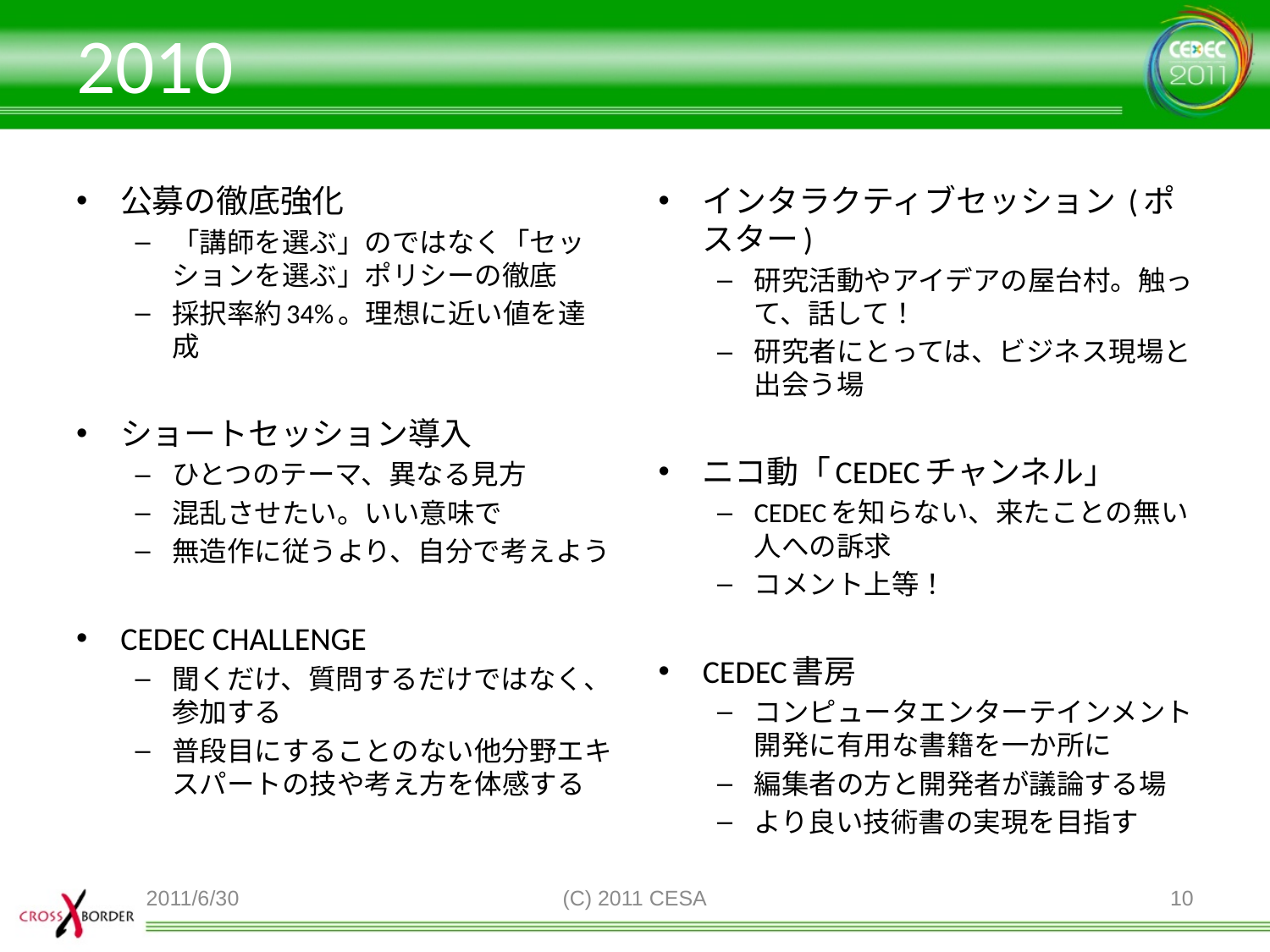

# 2010
公募の徹底強化
「講師を選ぶ」のではなく「セッションを選ぶ」ポリシーの徹底
採択率約34%。理想に近い値を達成

ショートセッション導入
ひとつのテーマ、異なる見方
混乱させたい。いい意味で
無造作に従うより、自分で考えよう

CEDEC CHALLENGE
聞くだけ、質問するだけではなく、参加する
普段目にすることのない他分野エキスパートの技や考え方を体感する
インタラクティブセッション (ポスター)
研究活動やアイデアの屋台村。触って、話して！
研究者にとっては、ビジネス現場と出会う場

ニコ動「CEDECチャンネル」
CEDECを知らない、来たことの無い人への訴求
コメント上等！

CEDEC書房
コンピュータエンターテインメント開発に有用な書籍を一か所に
編集者の方と開発者が議論する場
より良い技術書の実現を目指す
2011/6/30
(C) 2011 CESA
10